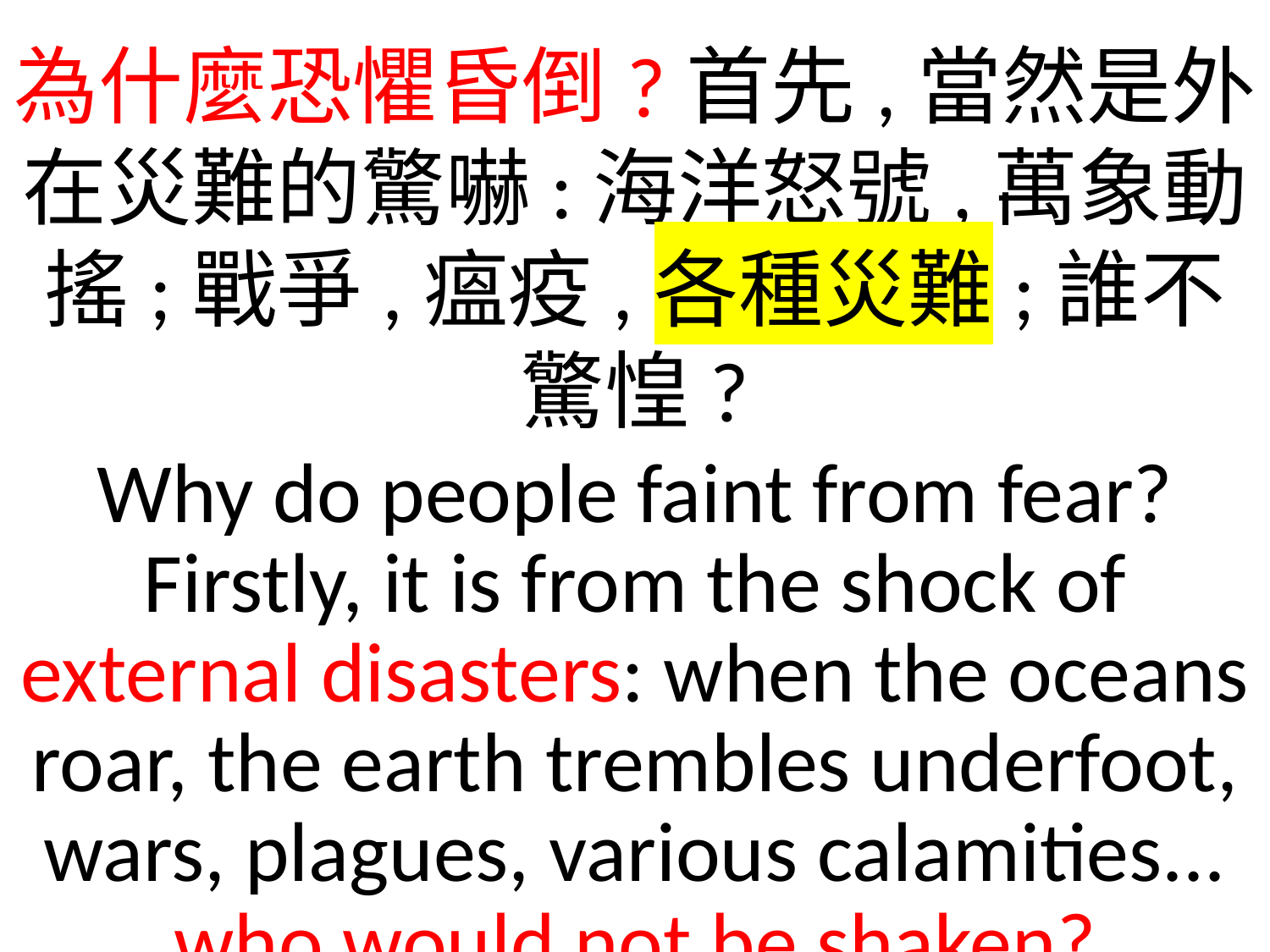

為什麼恐懼昏倒?首先,當然是外在災難的驚嚇:海洋怒號,萬象動
搖;戰爭,瘟疫,各種災難;誰不驚惶?
Why do people faint from fear? Firstly, it is from the shock of external disasters: when the oceans roar, the earth trembles underfoot, wars, plagues, various calamities... who would not be shaken?